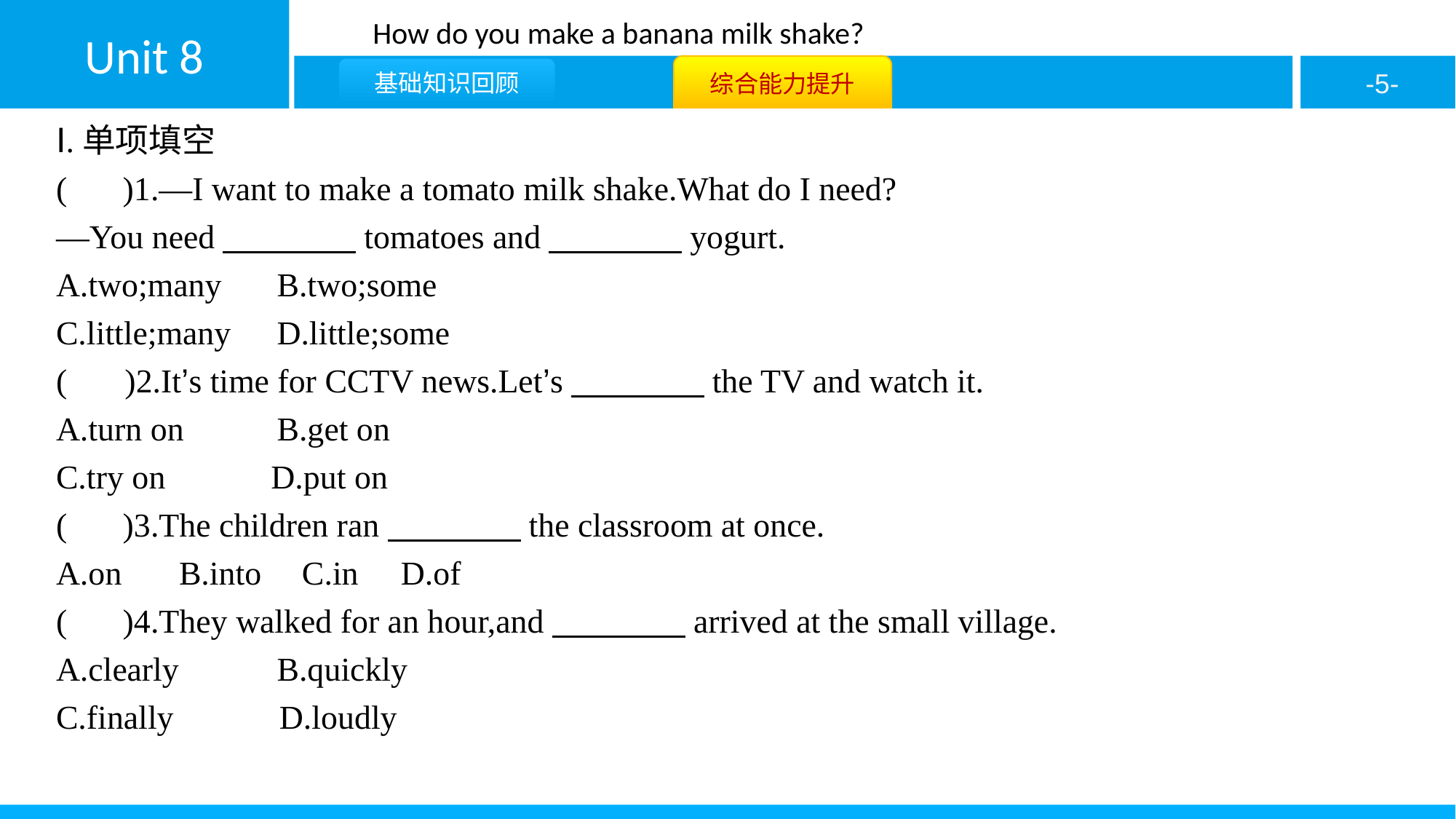

Ⅰ.单项填空
(  B  )1.—I want to make a tomato milk shake.What do I need?
—You need　　　　tomatoes and　　　　yogurt.
A.two;many	B.two;some
C.little;many	D.little;some
(  A  )2.It’s time for CCTV news.Let’s　　　　the TV and watch it.
A.turn on	B.get on
C.try on	           D.put on
(  B  )3.The children ran　　　　the classroom at once.
A.on	B.into	   C.in	     D.of
(  C  )4.They walked for an hour,and　　　　arrived at the small village.
A.clearly	B.quickly
C.finally	            D.loudly